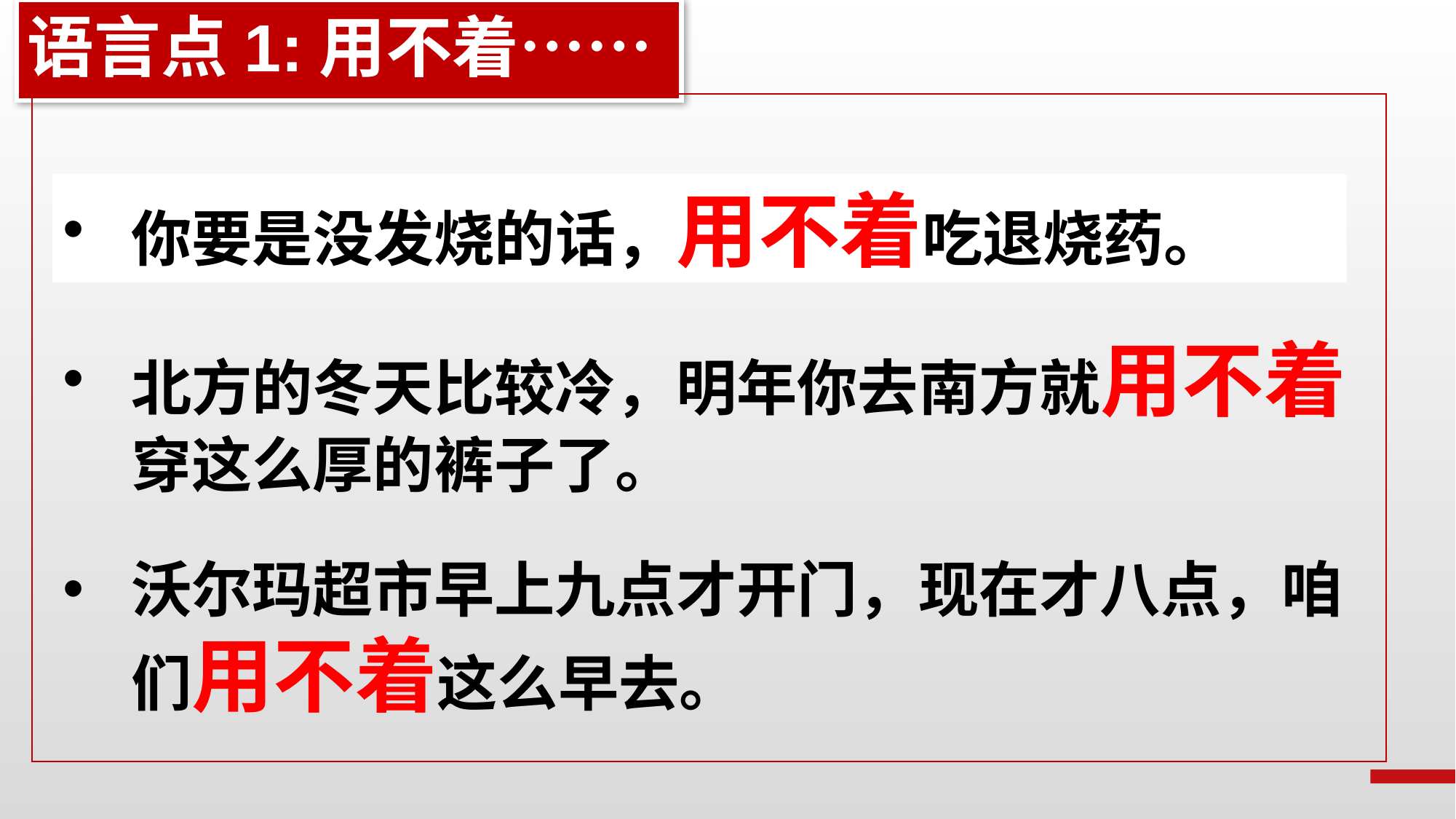

语言点1:用不着……

你要是没发烧的话，用不着吃退烧药。
北方的冬天比较冷，明年你去南方就用不着穿这么厚的裤子了。
沃尔玛超市早上九点才开门，现在才八点，咱们用不着这么早去。